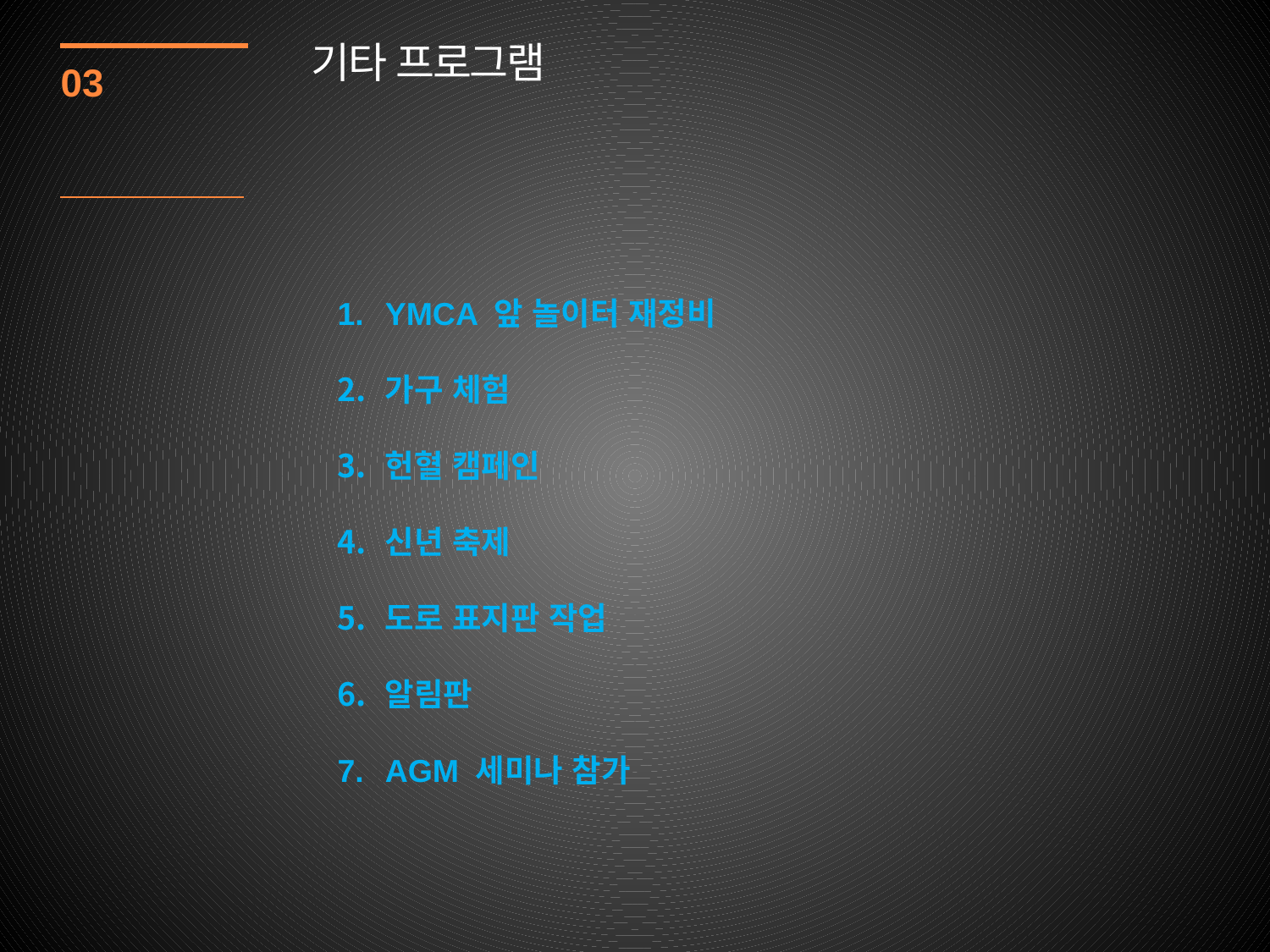

기타 프로그램
03
YMCA 앞 놀이터 재정비
가구 체험
헌혈 캠페인
신년 축제
도로 표지판 작업
알림판
AGM 세미나 참가